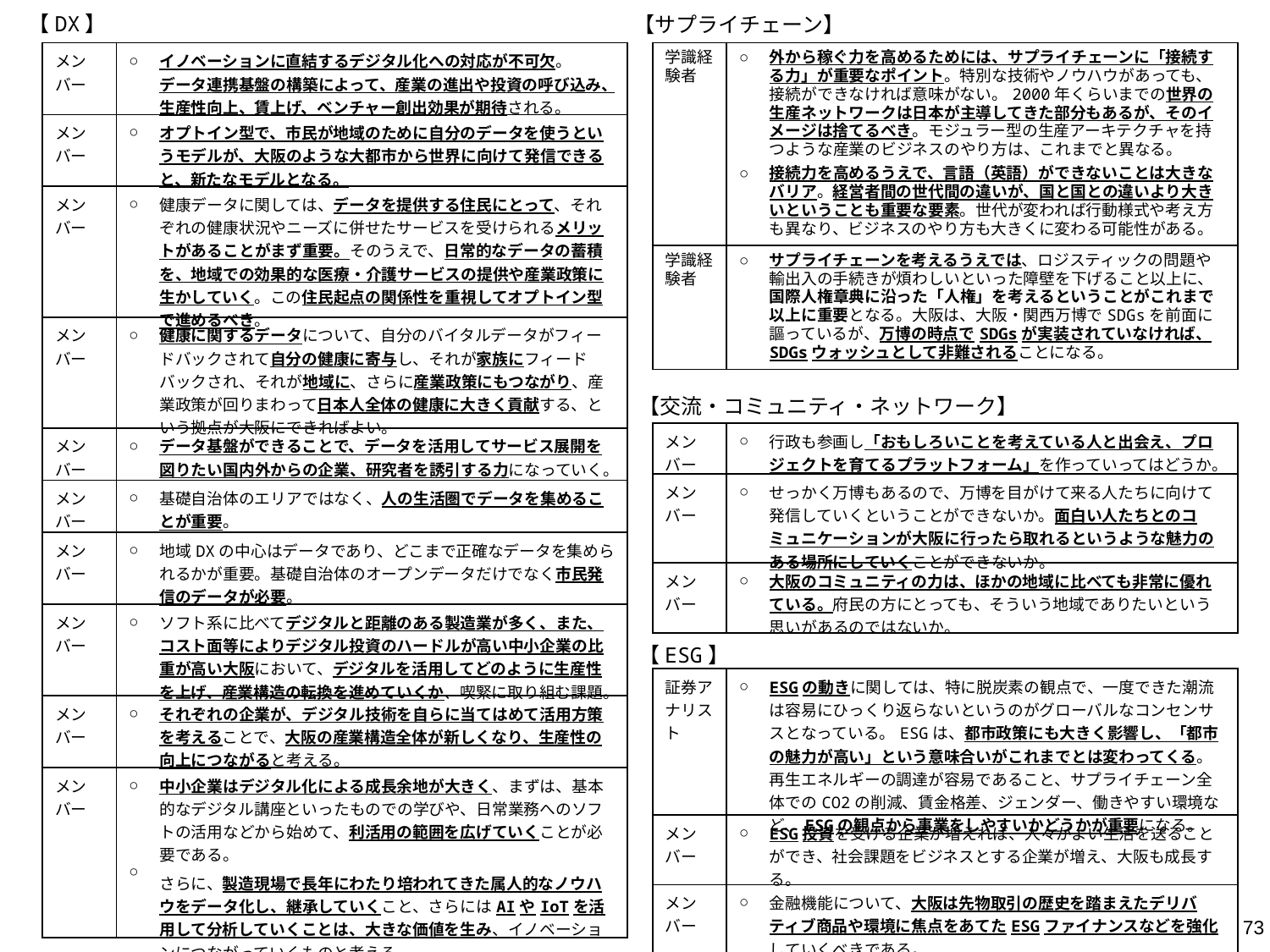

【DX】
【サプライチェーン】
| メンバー | ○ | イノベーションに直結するデジタル化への対応が不可欠。 データ連携基盤の構築によって、産業の進出や投資の呼び込み、生産性向上、賃上げ、ベンチャー創出効果が期待される。 |
| --- | --- | --- |
| メンバー | ○ | オプトイン型で、市民が地域のために自分のデータを使うというモデルが、大阪のような大都市から世界に向けて発信できると、新たなモデルとなる。 |
| メンバー | ○ | 健康データに関しては、データを提供する住民にとって、それぞれの健康状況やニーズに併せたサービスを受けられるメリットがあることがまず重要。そのうえで、日常的なデータの蓄積を、地域での効果的な医療・介護サービスの提供や産業政策に生かしていく。この住民起点の関係性を重視してオプトイン型で進めるべき。 |
| メンバー | ○ | 健康に関するデータについて、自分のバイタルデータがフィードバックされて自分の健康に寄与し、それが家族にフィードバックされ、それが地域に、さらに産業政策にもつながり、産業政策が回りまわって日本人全体の健康に大きく貢献する、という拠点が大阪にできればよい。 |
| メンバー | ○ | データ基盤ができることで、データを活用してサービス展開を図りたい国内外からの企業、研究者を誘引する力になっていく。 |
| メンバー | ○ | 基礎自治体のエリアではなく、人の生活圏でデータを集めることが重要。 |
| メンバー | ○ | 地域DXの中心はデータであり、どこまで正確なデータを集められるかが重要。基礎自治体のオープンデータだけでなく市民発信のデータが必要。 |
| メンバー | ○ | ソフト系に比べてデジタルと距離のある製造業が多く、また、コスト面等によりデジタル投資のハードルが高い中小企業の比重が高い大阪において、デジタルを活用してどのように生産性を上げ、産業構造の転換を進めていくか、喫緊に取り組む課題。 |
| メンバー | ○ | それぞれの企業が、デジタル技術を自らに当てはめて活用方策を考えることで、大阪の産業構造全体が新しくなり、生産性の向上につながると考える。 |
| メンバー | ○ ○ | 中小企業はデジタル化による成長余地が大きく、まずは、基本的なデジタル講座といったものでの学びや、日常業務へのソフトの活用などから始めて、利活用の範囲を広げていくことが必要である。 さらに、製造現場で長年にわたり培われてきた属人的なノウハウをデータ化し、継承していくこと、さらにはAIやIoTを活用して分析していくことは、大きな価値を生み、イノベーションにつながっていくものと考える。 |
| 学識経験者 | ○ ○ | 外から稼ぐ力を高めるためには、サプライチェーンに「接続する力」が重要なポイント。特別な技術やノウハウがあっても、接続ができなければ意味がない。2000年くらいまでの世界の生産ネットワークは日本が主導してきた部分もあるが、そのイメージは捨てるべき。モジュラー型の生産アーキテクチャを持つような産業のビジネスのやり方は、これまでと異なる。 接続力を高めるうえで、言語（英語）ができないことは大きなバリア。経営者間の世代間の違いが、国と国との違いより大きいということも重要な要素。世代が変われば行動様式や考え方も異なり、ビジネスのやり方も大きくに変わる可能性がある。 |
| --- | --- | --- |
| 学識経験者 | ○ | サプライチェーンを考えるうえでは、ロジスティックの問題や輸出入の手続きが煩わしいといった障壁を下げること以上に、国際人権章典に沿った「人権」を考えるということがこれまで以上に重要となる。大阪は、大阪・関西万博でSDGsを前面に謳っているが、万博の時点でSDGsが実装されていなければ、SDGsウォッシュとして非難されることになる。 |
【交流・コミュニティ・ネットワーク】
| メンバー | ○ | 行政も参画し「おもしろいことを考えている人と出会え、プロジェクトを育てるプラットフォーム」を作っていってはどうか。 |
| --- | --- | --- |
| メンバー | ○ | せっかく万博もあるので、万博を目がけて来る人たちに向けて発信していくということができないか。面白い人たちとのコミュニケーションが大阪に行ったら取れるというような魅力のある場所にしていくことができないか。 |
| メンバー | ○ | 大阪のコミュニティの力は、ほかの地域に比べても非常に優れている。府民の方にとっても、そういう地域でありたいという思いがあるのではないか。 |
【ESG】
| 証券アナリスト | ○ | ESGの動きに関しては、特に脱炭素の観点で、一度できた潮流は容易にひっくり返らないというのがグローバルなコンセンサスとなっている。ESGは、都市政策にも大きく影響し、「都市の魅力が高い」という意味合いがこれまでとは変わってくる。再生エネルギーの調達が容易であること、サプライチェーン全体でのCO2の削減、賃金格差、ジェンダー、働きやすい環境など、ESGの観点から事業をしやすいかどうかが重要になる。 |
| --- | --- | --- |
| メンバー | ○ | ESG投資を受ける企業が増えれば、人々がよい生活を送ることができ、社会課題をビジネスとする企業が増え、大阪も成長する。 |
| メンバー | ○ | 金融機能について、大阪は先物取引の歴史を踏まえたデリバティブ商品や環境に焦点をあてたESGファイナンスなどを強化していくべきである。 |
73